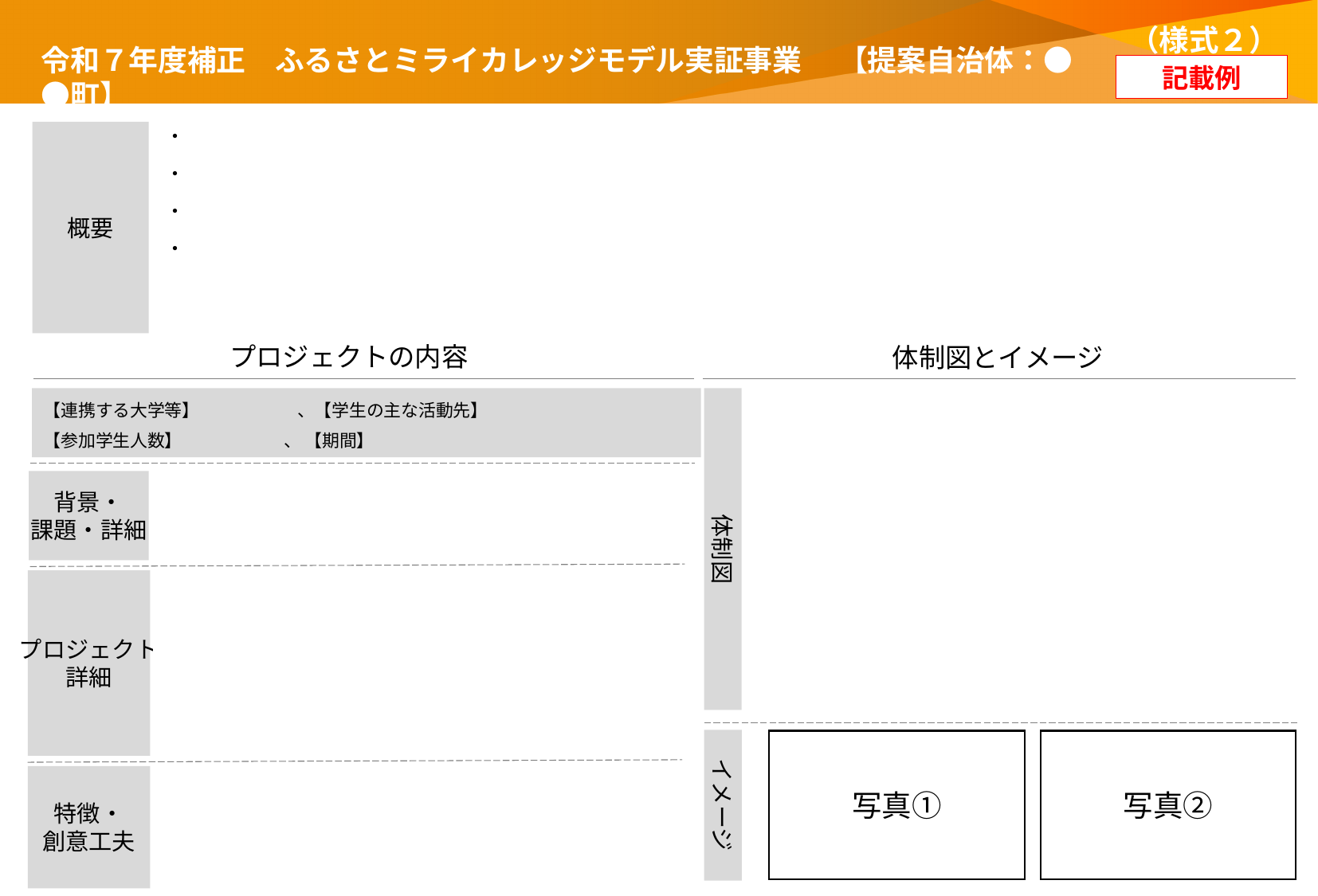

（様式２）
令和７年度補正　ふるさとミライカレッジモデル実証事業　 【提案自治体：●●町】
記載例
・
・
・
・
概要
プロジェクトの内容
体制図とイメージ
【連携する大学等】　　　　　   、【学生の主な活動先】
【参加学生人数】　　　   　 　、 【期間】

体制図
委託
連携協定
□□まちづくり
株式会社
アイディアの創出、進行管理等
○○大学
プロジェクト取り組む学生の調整
●●町
庁内横断的に、課題解決に向けた取組体制構築
連携
背景・
課題・詳細
関係者との
調整業務

連携
連携
プロジェクト
詳細

サポート
□□学生OB
○○大学OBによる協力
■■協議会
地域住民がメンバーとして参画している協議会

自治体

大学

コーディネーター

その他
イメージ
写真①
写真②

特徴・
創意工夫